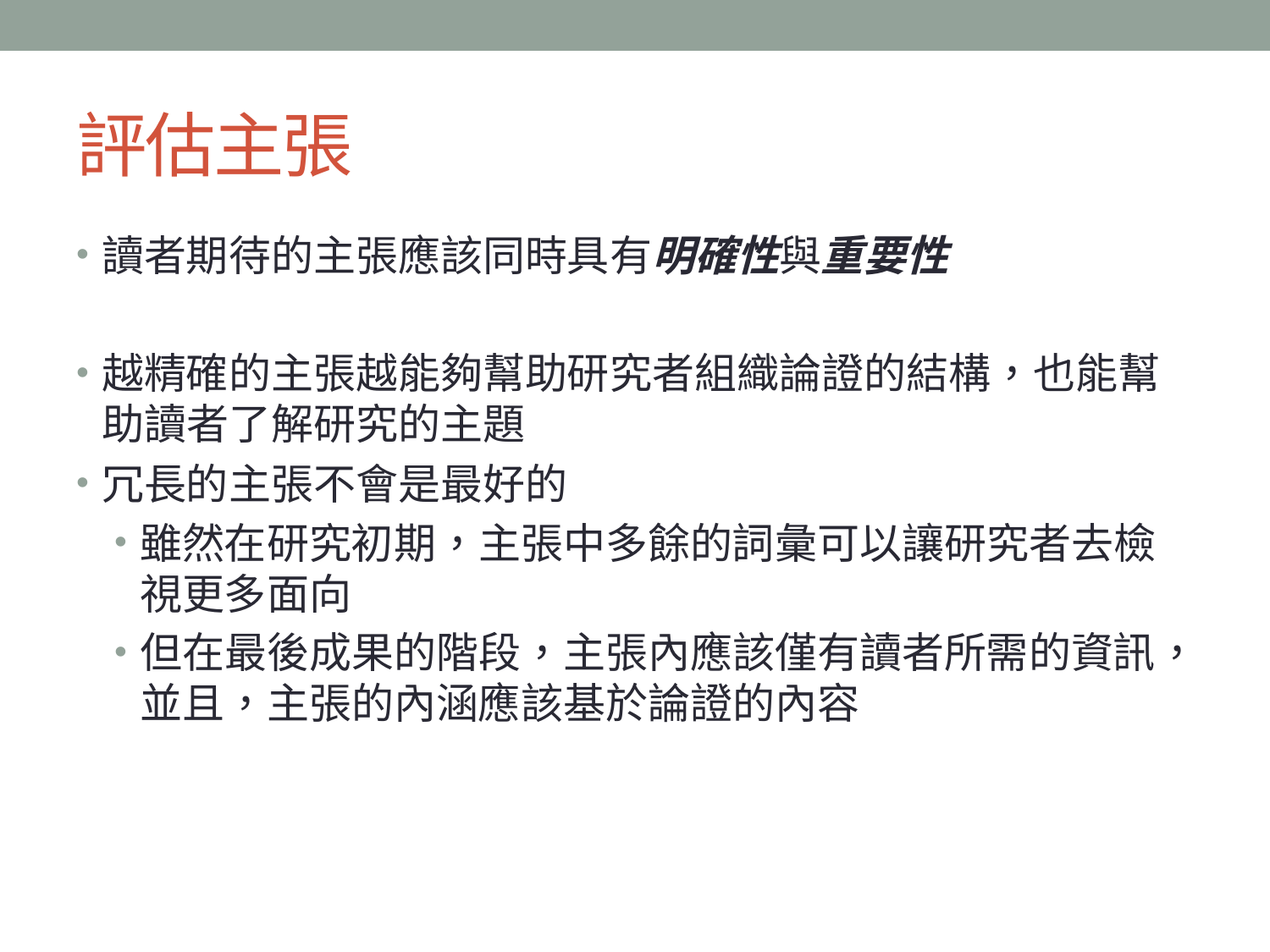

# 評估主張
讀者期待的主張應該同時具有明確性與重要性

越精確的主張越能夠幫助研究者組織論證的結構，也能幫助讀者了解研究的主題
冗長的主張不會是最好的
雖然在研究初期，主張中多餘的詞彙可以讓研究者去檢視更多面向
但在最後成果的階段，主張內應該僅有讀者所需的資訊，並且，主張的內涵應該基於論證的內容